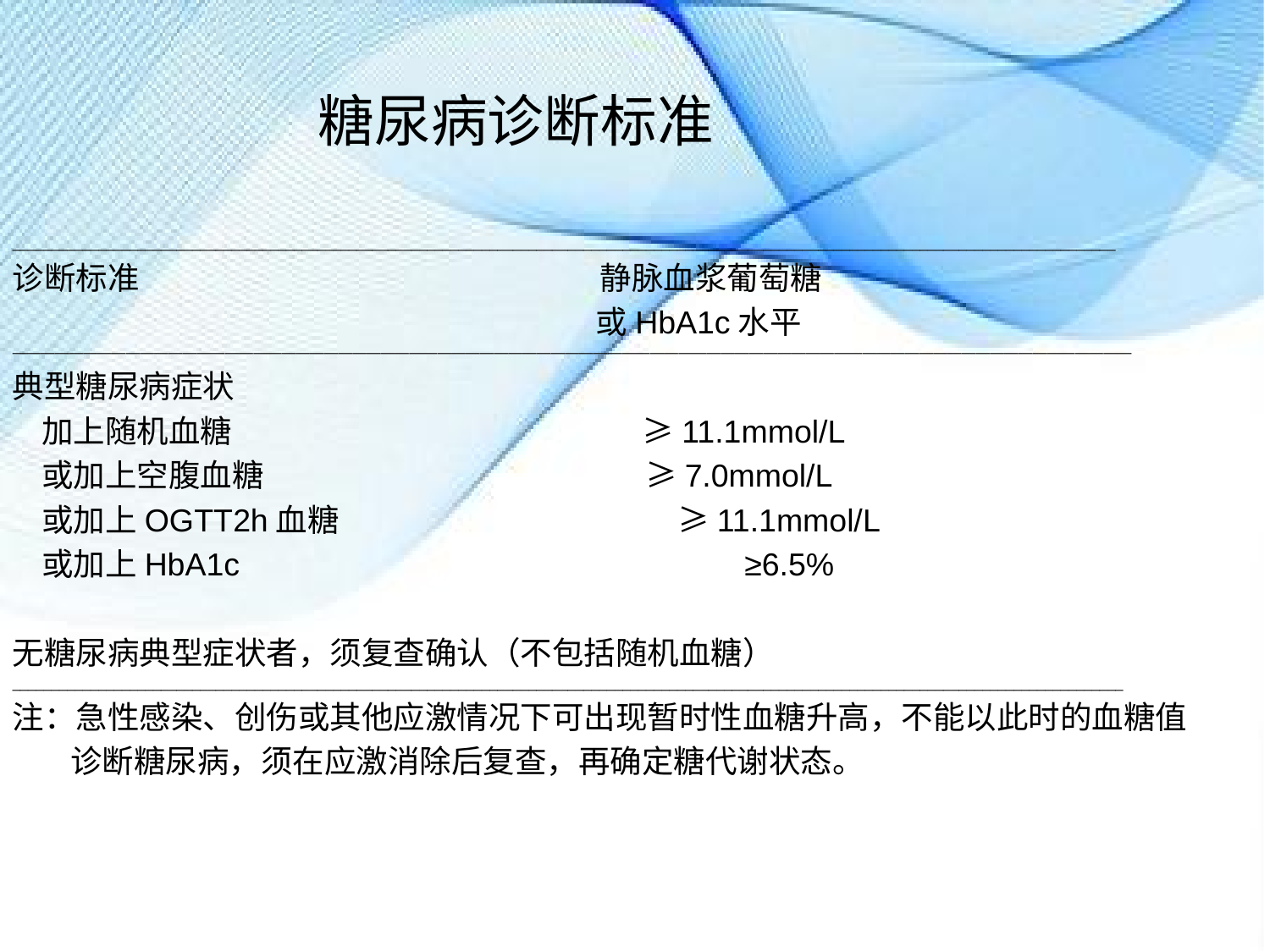

糖尿病诊断标准

_____________________________________________________________________________________________________________________________________________
诊断标准                                                                静脉血浆葡萄糖
                                                                                或HbA1c水平
———————————————————————————————————————————————————————————————————————————————
典型糖尿病症状
   加上随机血糖                                                         ≥11.1mmol/L
   或加上空腹血糖                                                     ≥7.0mmol/L
   或加上OGTT2h血糖                                               ≥11.1mmol/L
   或加上HbA1c                                                         ≥6.5%

无糖尿病典型症状者，须复查确认（不包括随机血糖）
______________________________________________________________________________________________________________________________________________
注：急性感染、创伤或其他应激情况下可出现暂时性血糖升高，不能以此时的血糖值
       诊断糖尿病，须在应激消除后复查，再确定糖代谢状态。